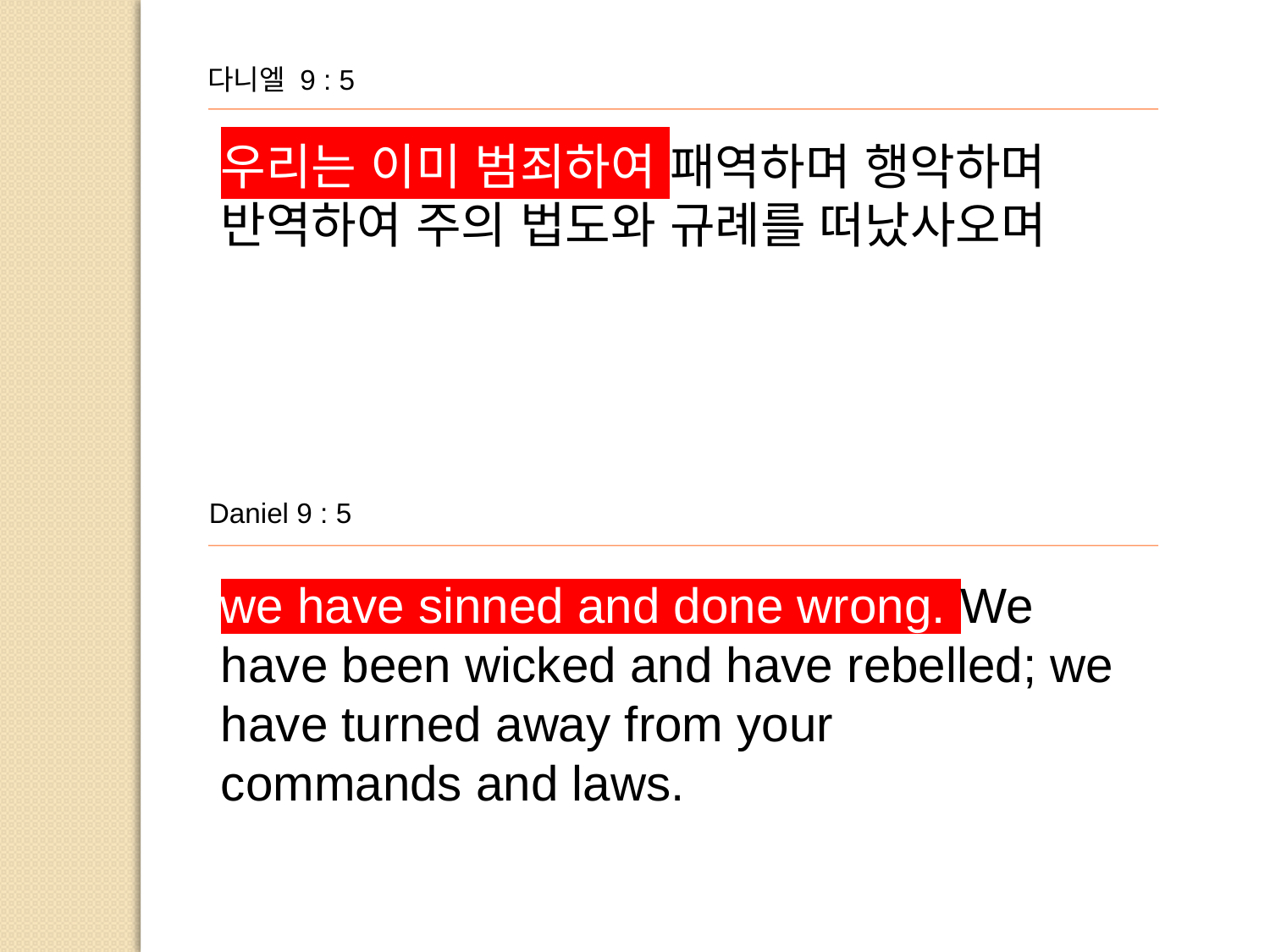

다니엘 9 : 5

우리는 이미 범죄하여 패역하며 행악하며
반역하여 주의 법도와 규례를 떠났사오며
Daniel 9 : 5

we have sinned and done wrong. We have been wicked and have rebelled; we have turned away from your
commands and laws.